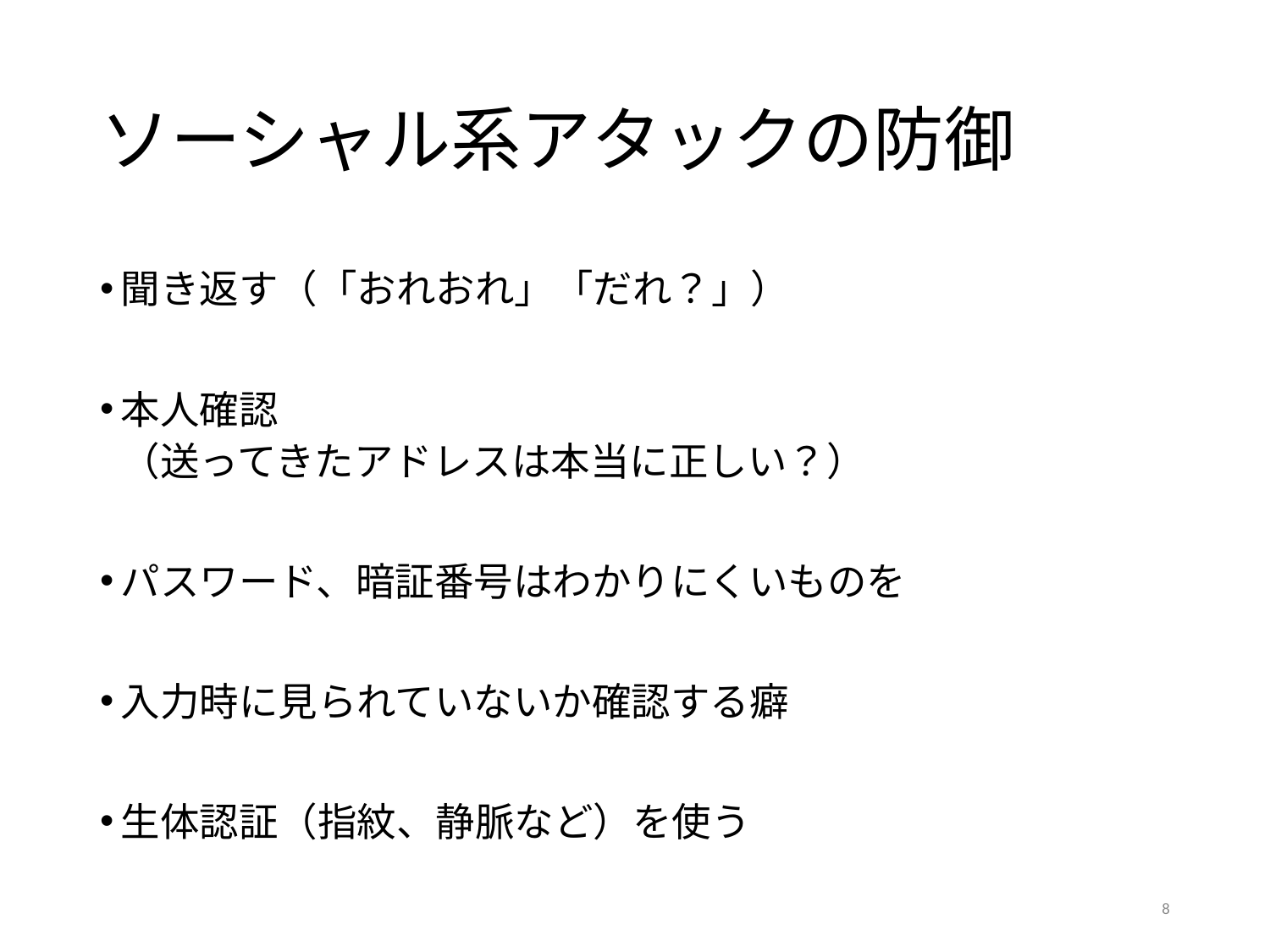

# ソーシャル系アタックの防御
聞き返す（「おれおれ」「だれ？」）

本人確認
（送ってきたアドレスは本当に正しい？）

パスワード、暗証番号はわかりにくいものを

入力時に見られていないか確認する癖

生体認証（指紋、静脈など）を使う
8